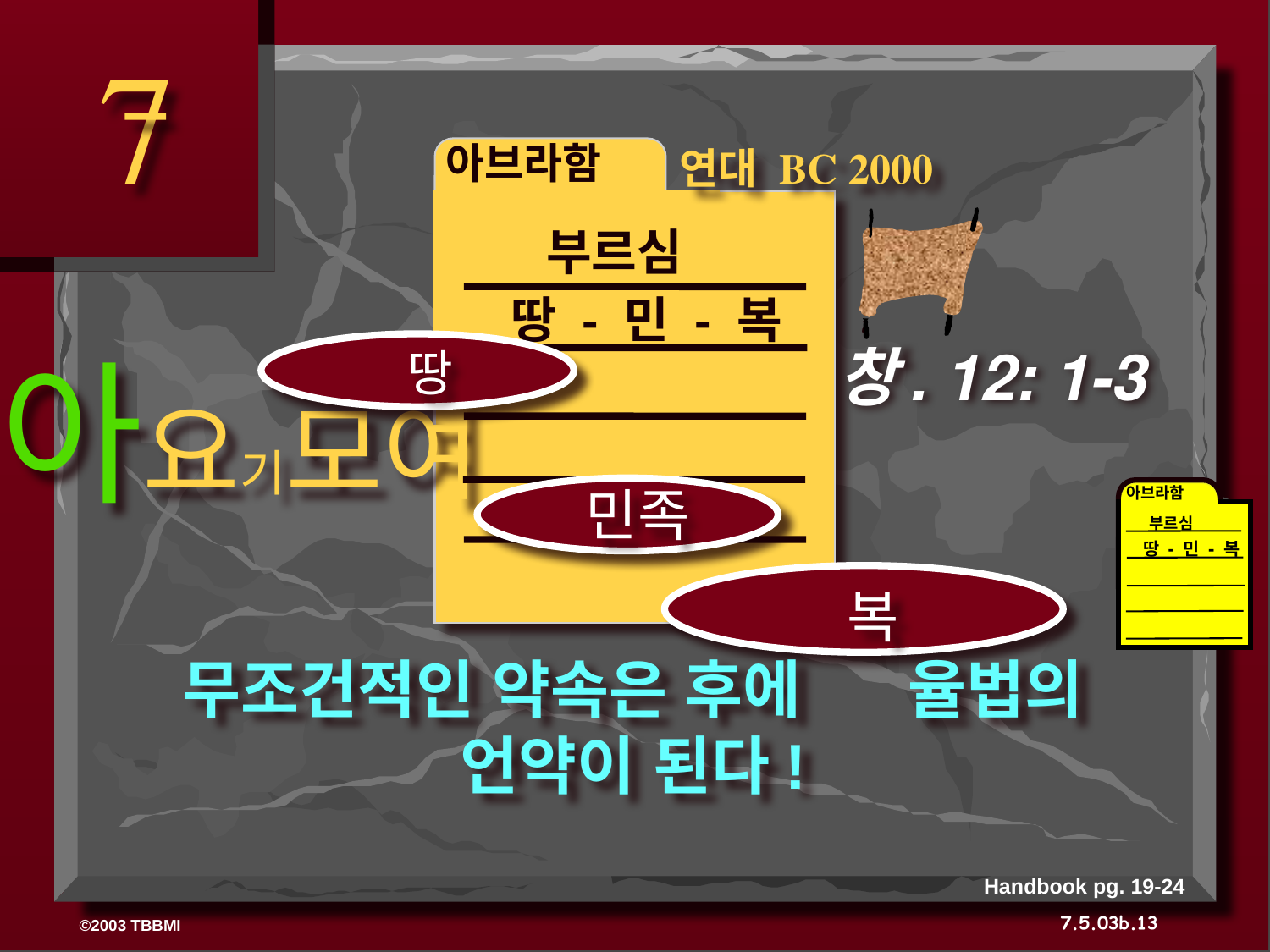

7

아브라함
ABRAHAM
연대 BC 2000

부르심

땅 - 민 - 복

아요기모여

창. 12: 1-3

      땅

   민족

아브라함

부르심

땅 - 민 - 복

         복

무조건적인 약속은 후에      율법의 언약이 된다!
Handbook pg. 19-24
13